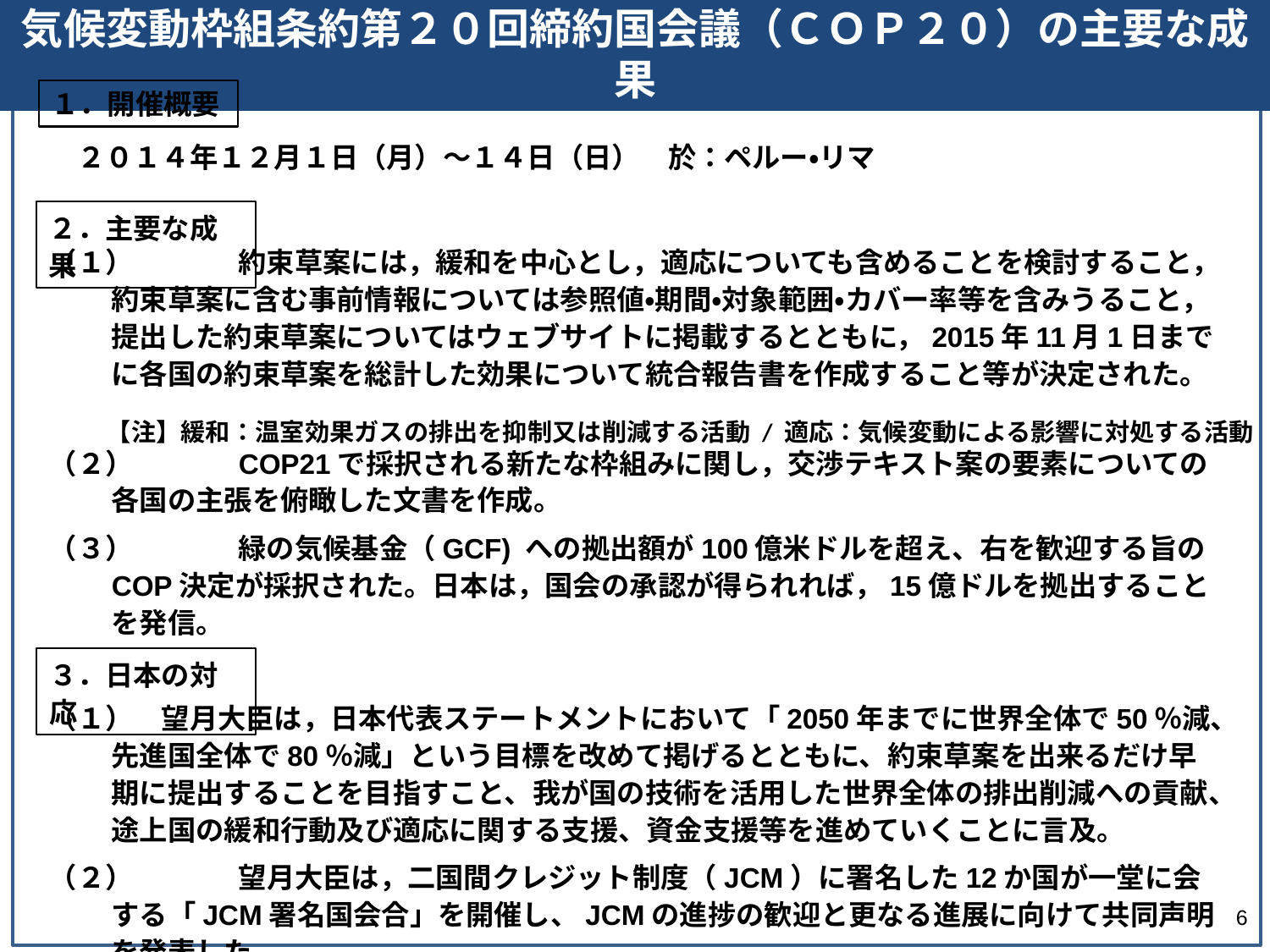

気候変動枠組条約第２０回締約国会議（ＣＯＰ２０）の主要な成果

１．開催概要
　２０１４年１２月１日（月）～１４日（日）　於：ペルー・リマ

（１）	約束草案には，緩和を中心とし，適応についても含めることを検討すること，約束草案に含む事前情報については参照値・期間・対象範囲・カバー率等を含みうること，提出した約束草案についてはウェブサイトに掲載するとともに，2015年11月1日までに各国の約束草案を総計した効果について統合報告書を作成すること等が決定された。

（２）	COP21で採択される新たな枠組みに関し，交渉テキスト案の要素についての各国の主張を俯瞰した文書を作成。
（３） 	緑の気候基金（GCF) への拠出額が100億米ドルを超え、右を歓迎する旨のCOP決定が採択された。日本は，国会の承認が得られれば，15億ドルを拠出することを発信。
２．主要な成果
【注】緩和：温室効果ガスの排出を抑制又は削減する活動 / 適応：気候変動による影響に対処する活動

（１）　望月大臣は，日本代表ステートメントにおいて「2050年までに世界全体で50％減、先進国全体で80％減」という目標を改めて掲げるとともに、約束草案を出来るだけ早期に提出することを目指すこと、我が国の技術を活用した世界全体の排出削減への貢献、途上国の緩和行動及び適応に関する支援、資金支援等を進めていくことに言及。
（２）	望月大臣は，二国間クレジット制度（JCM）に署名した12か国が一堂に会する「JCM署名国会合」を開催し、JCMの進捗の歓迎と更なる進展に向けて共同声明を発表した。
３．日本の対応
6